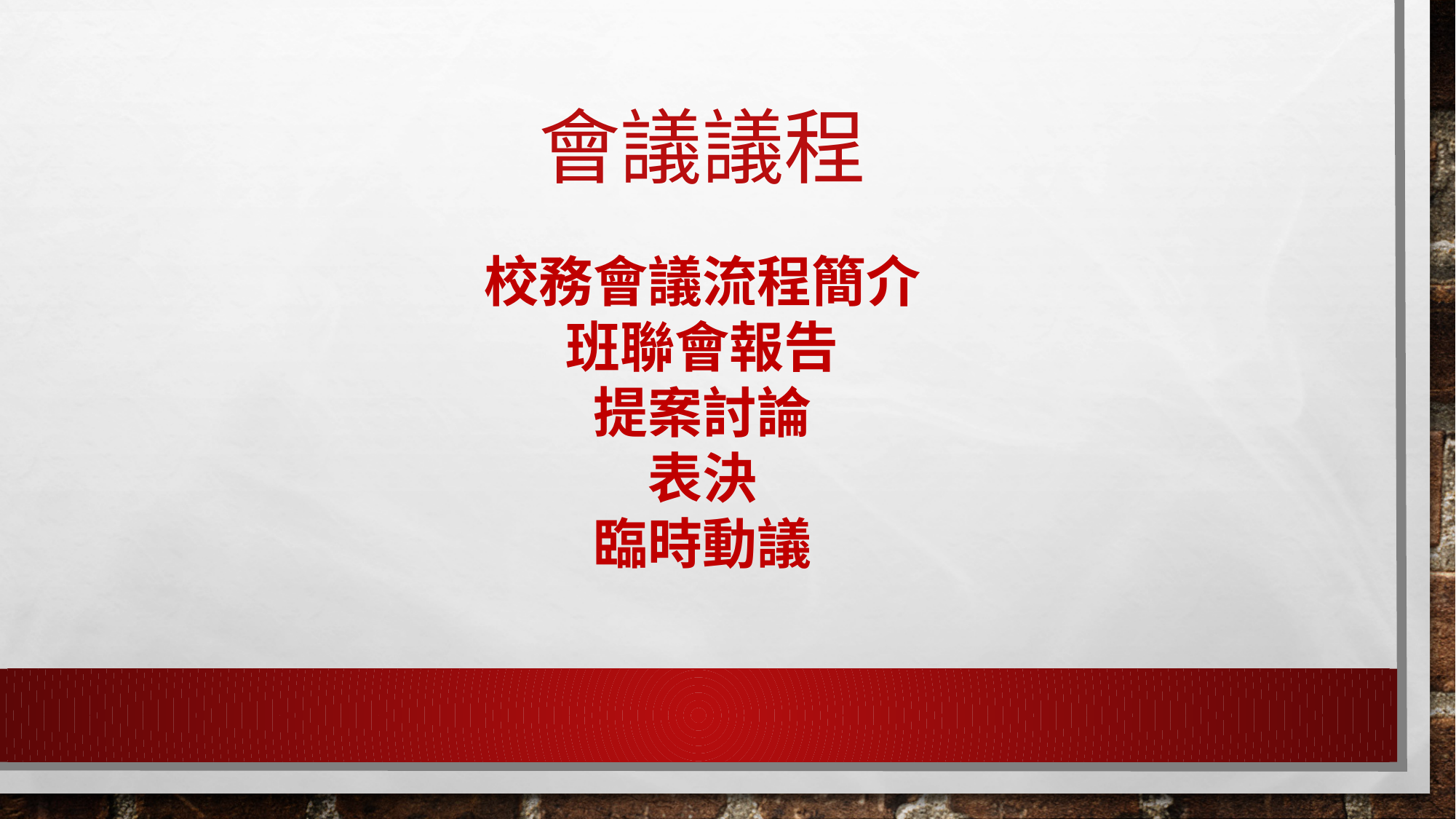

# 會議議程
校務會議流程簡介
班聯會報告
提案討論
表決
臨時動議